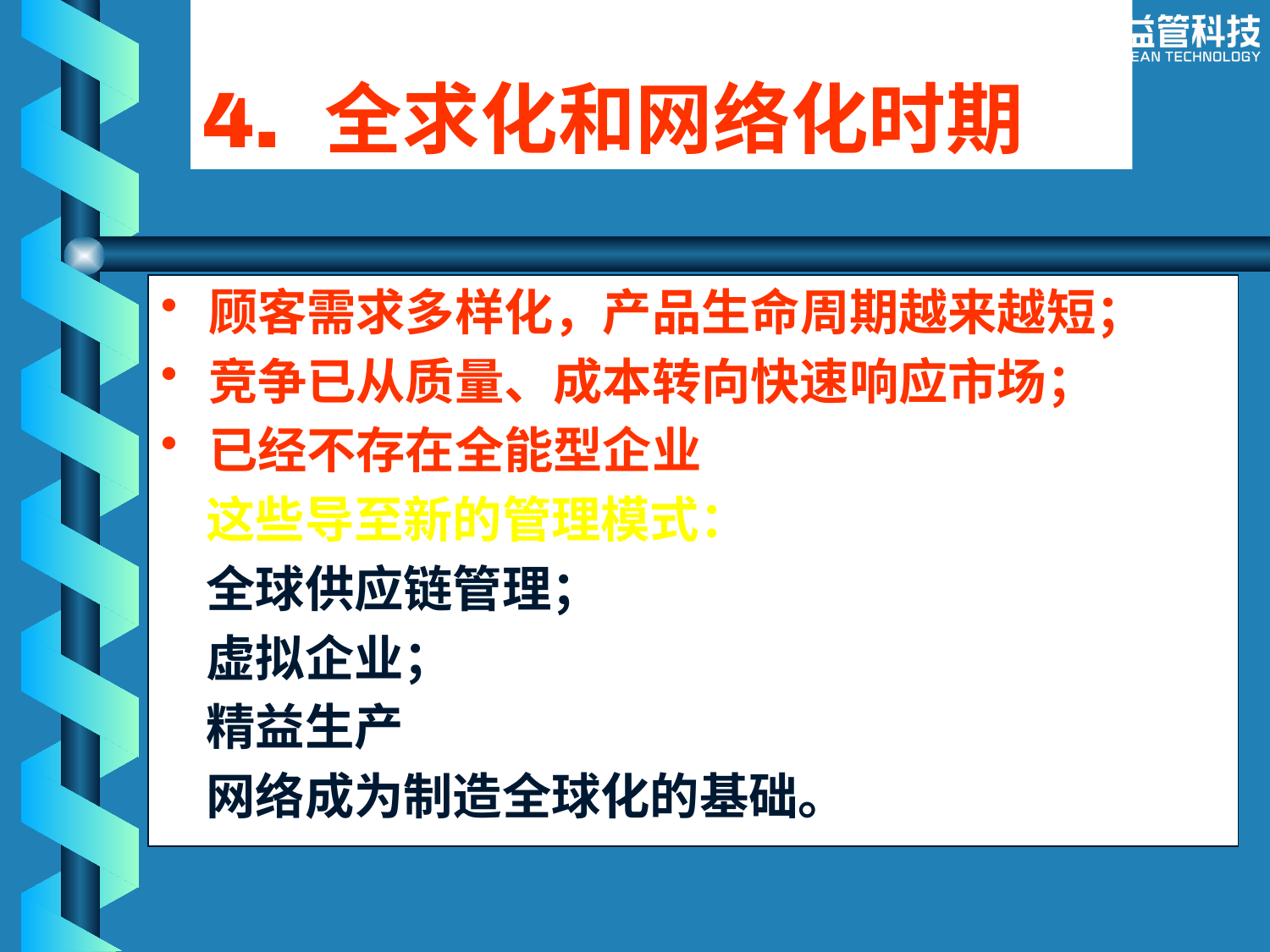

# 4. 全求化和网络化时期
顾客需求多样化，产品生命周期越来越短；
竞争已从质量、成本转向快速响应市场；
已经不存在全能型企业。
   这些导至新的管理模式：
   全球供应链管理；
   虚拟企业；
   精益生产；
   网络成为制造全球化的基础。